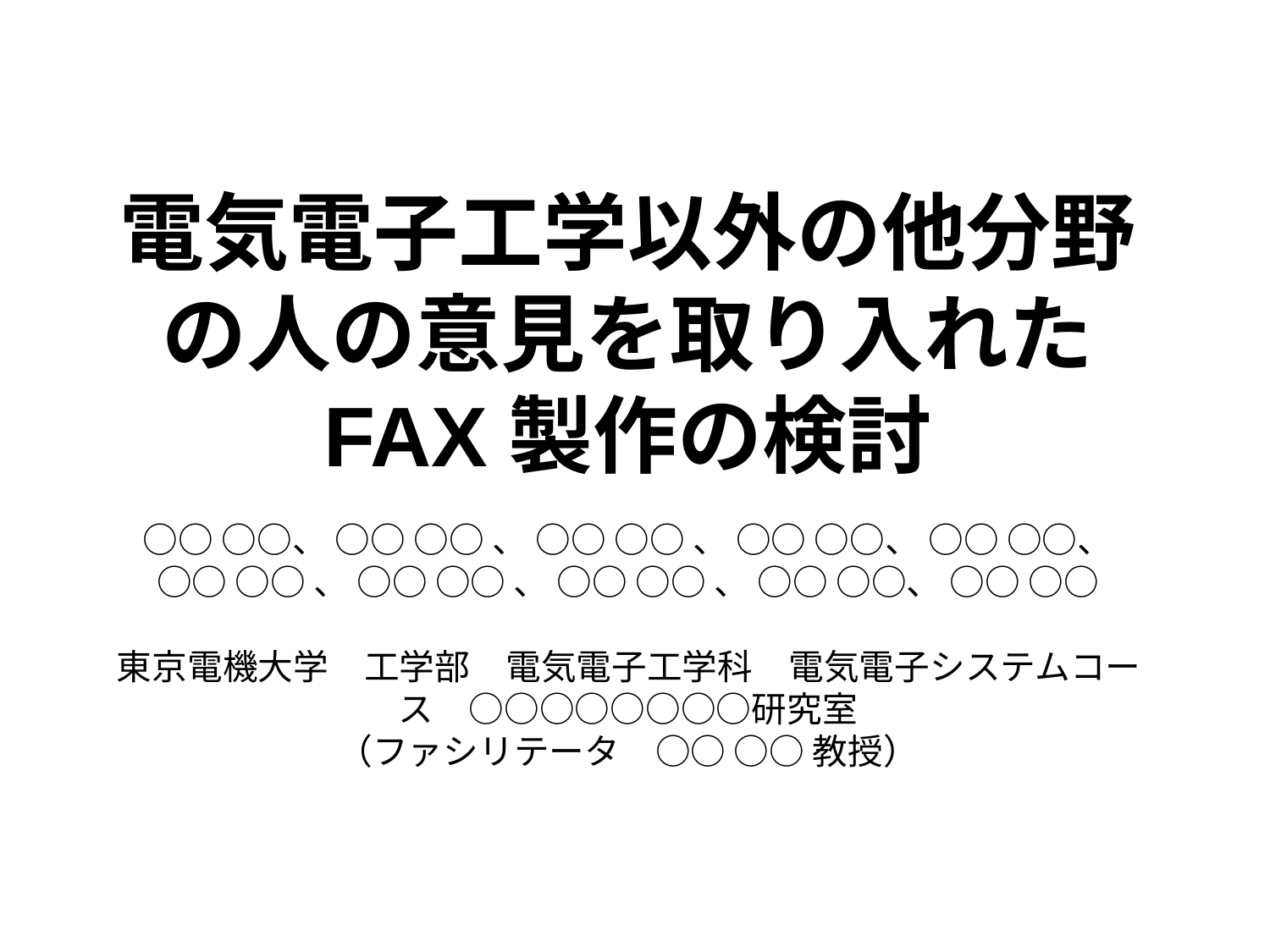

# 電気電子工学以外の他分野の人の意見を取り入れた FAX製作の検討 ○○ ○○、 ○○ ○○ 、 ○○ ○○ 、 ○○ ○○、 ○○ ○○、 ○○ ○○ 、 ○○ ○○ 、 ○○ ○○ 、 ○○ ○○、 ○○ ○○ 東京電機大学　工学部　電気電子工学科　電気電子システムコース　○○○○○○○○研究室 （ファシリテータ　○○ ○○ 教授）